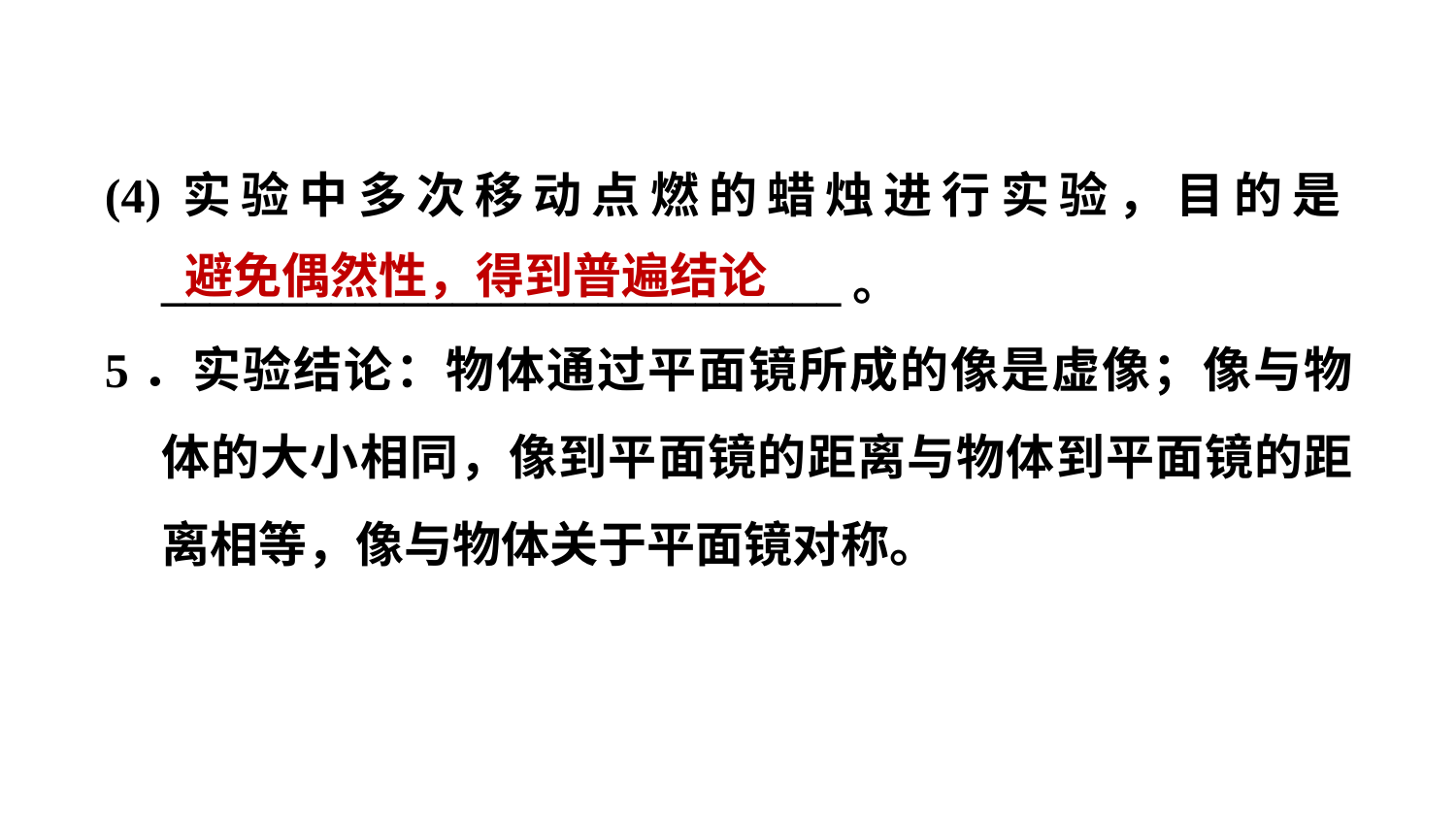

(4)实验中多次移动点燃的蜡烛进行实验，目的是____________________________。
5．实验结论：物体通过平面镜所成的像是虚像；像与物体的大小相同，像到平面镜的距离与物体到平面镜的距离相等，像与物体关于平面镜对称。
避免偶然性，得到普遍结论